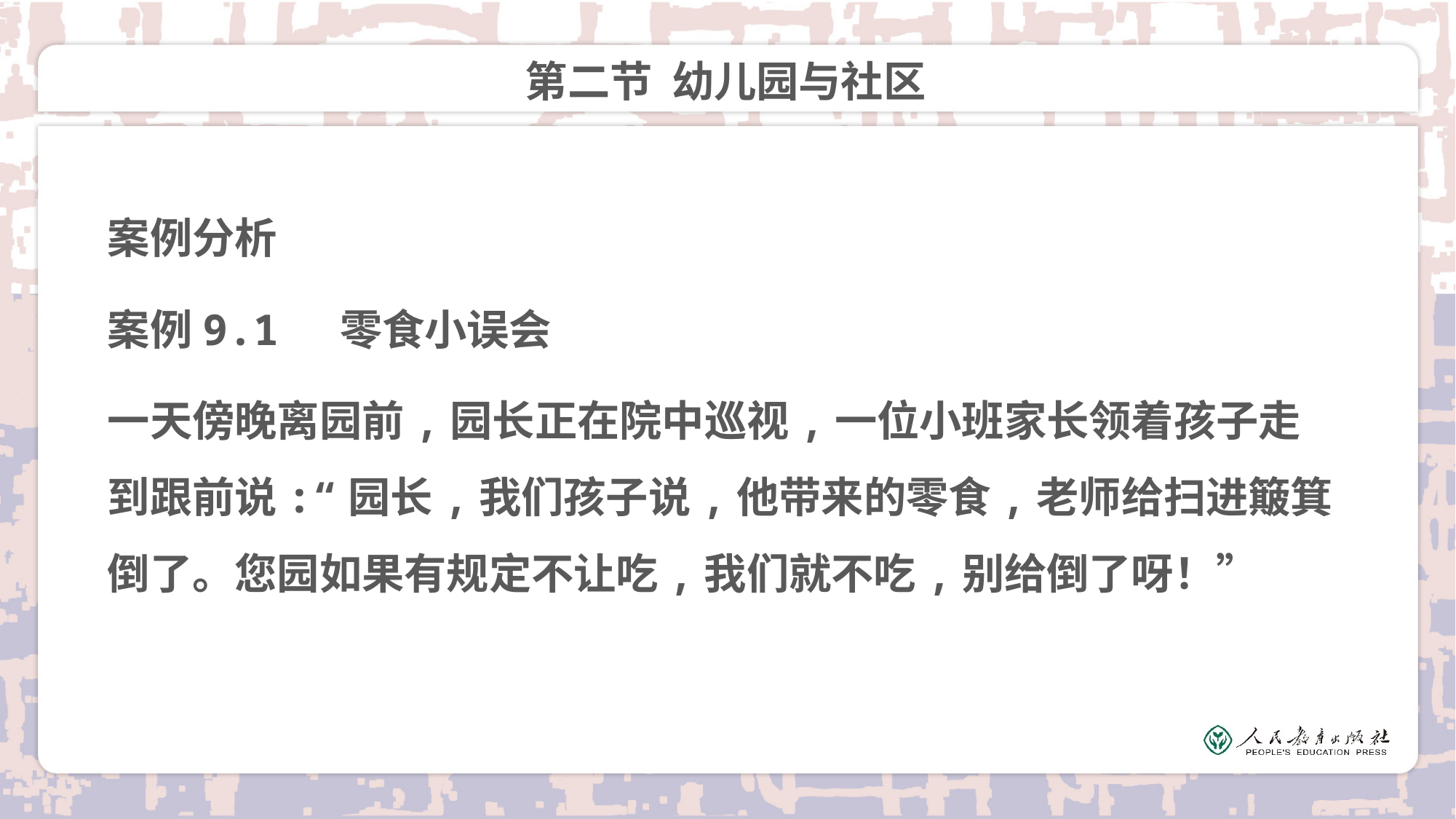

# 第二节  幼儿园与社区
案例分析
案例9.1  零食小误会
一天傍晚离园前,园长正在院中巡视,一位小班家长领着孩子走到跟前说:“园长,我们孩子说,他带来的零食,老师给扫进簸箕倒了。您园如果有规定不让吃,我们就不吃,别给倒了呀！”